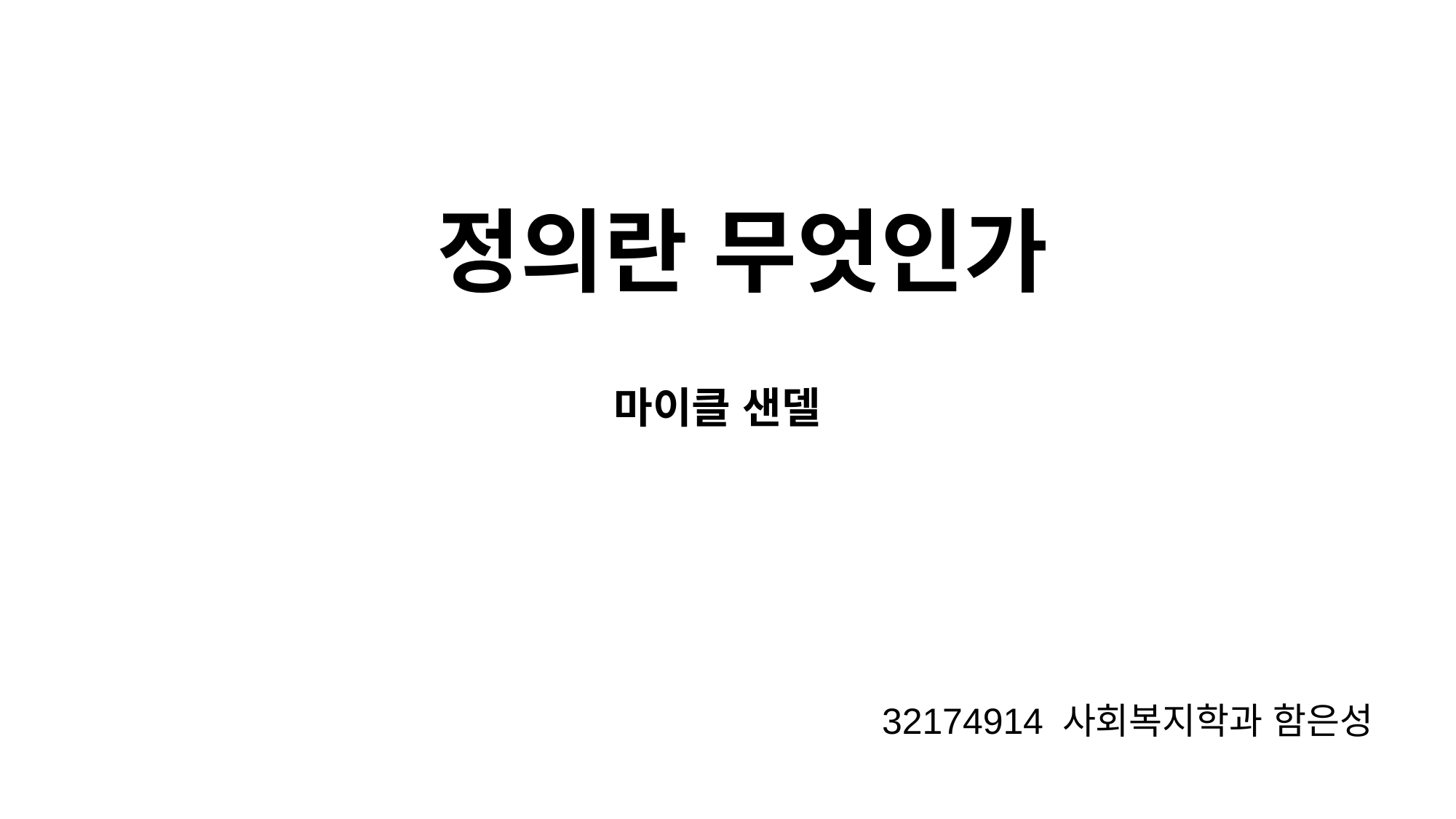

# 정의란 무엇인가
마이클 샌델
32174914 사회복지학과 함은성